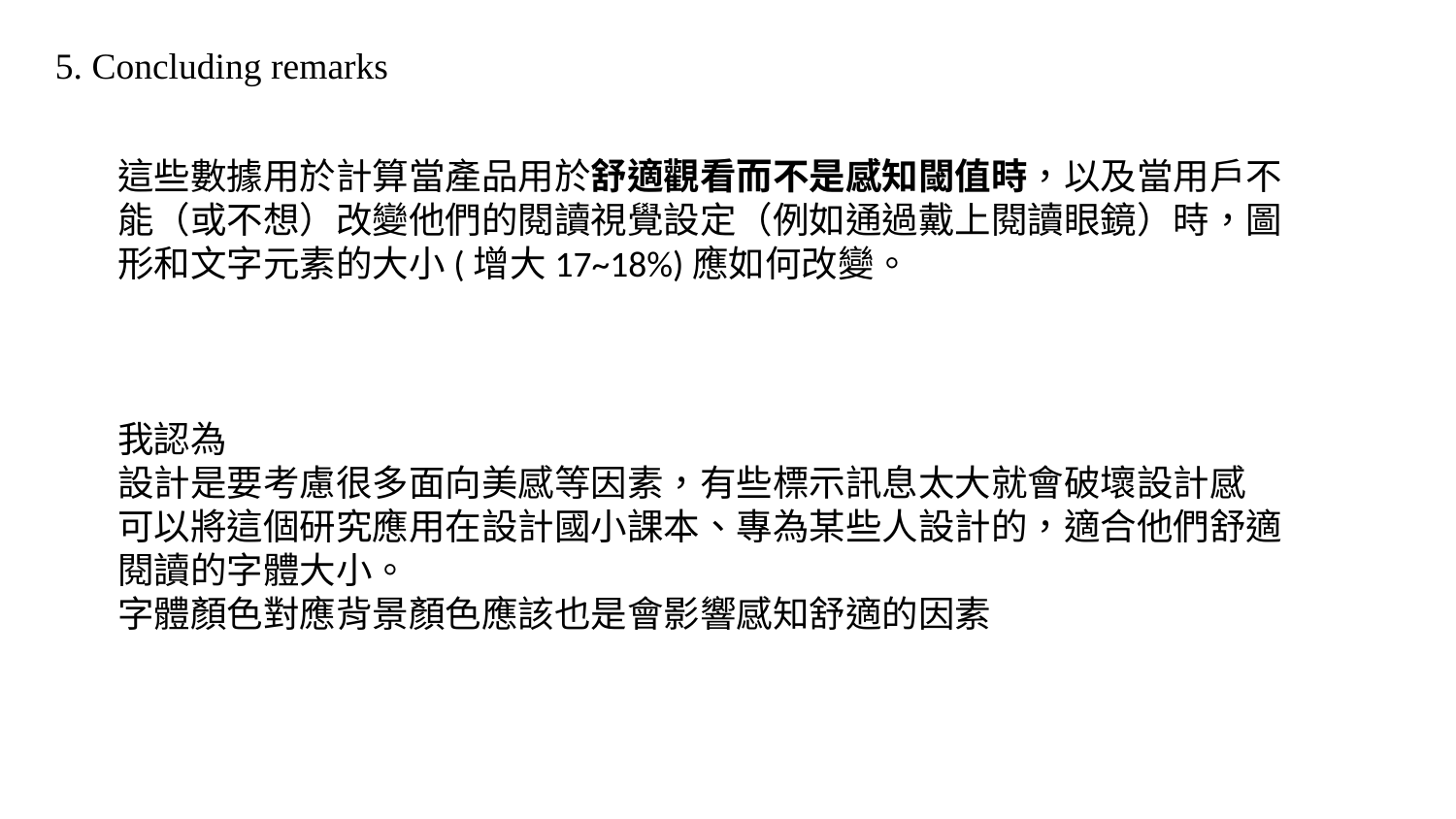

5. Concluding remarks
這些數據用於計算當產品用於舒適觀看而不是感知閾值時，以及當用戶不能（或不想）改變他們的閱讀視覺設定（例如通過戴上閱讀眼鏡）時，圖形和文字元素的大小(增大17~18%)應如何改變。
我認為
設計是要考慮很多面向美感等因素，有些標示訊息太大就會破壞設計感
可以將這個研究應用在設計國小課本、專為某些人設計的，適合他們舒適閱讀的字體大小。
字體顏色對應背景顏色應該也是會影響感知舒適的因素